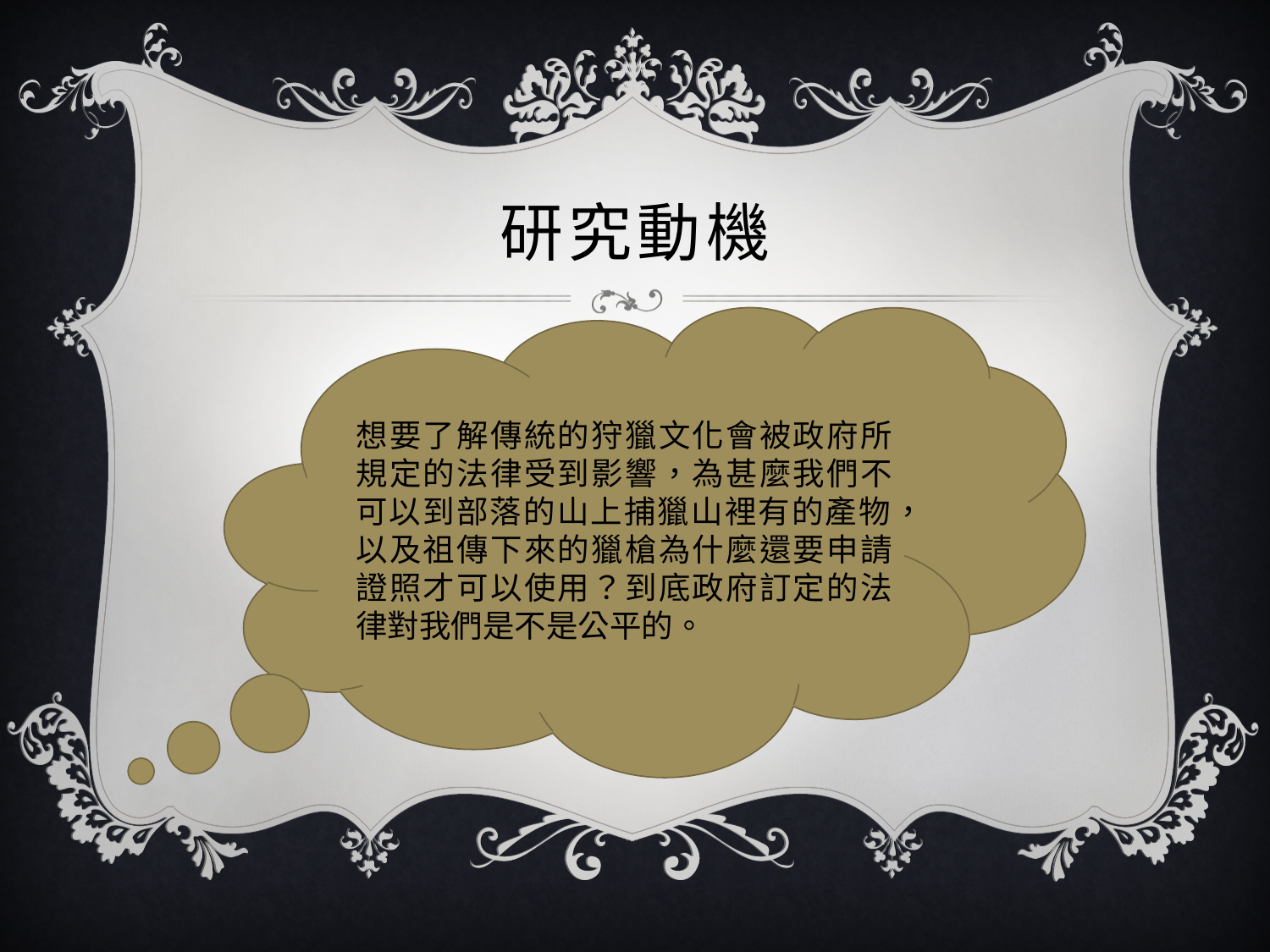

# 研究動機
想要了解傳統的狩獵文化會被政府所規定的法律受到影響，為甚麼我們不可以到部落的山上捕獵山裡有的產物，以及祖傳下來的獵槍為什麼還要申請證照才可以使用？到底政府訂定的法律對我們是不是公平的。